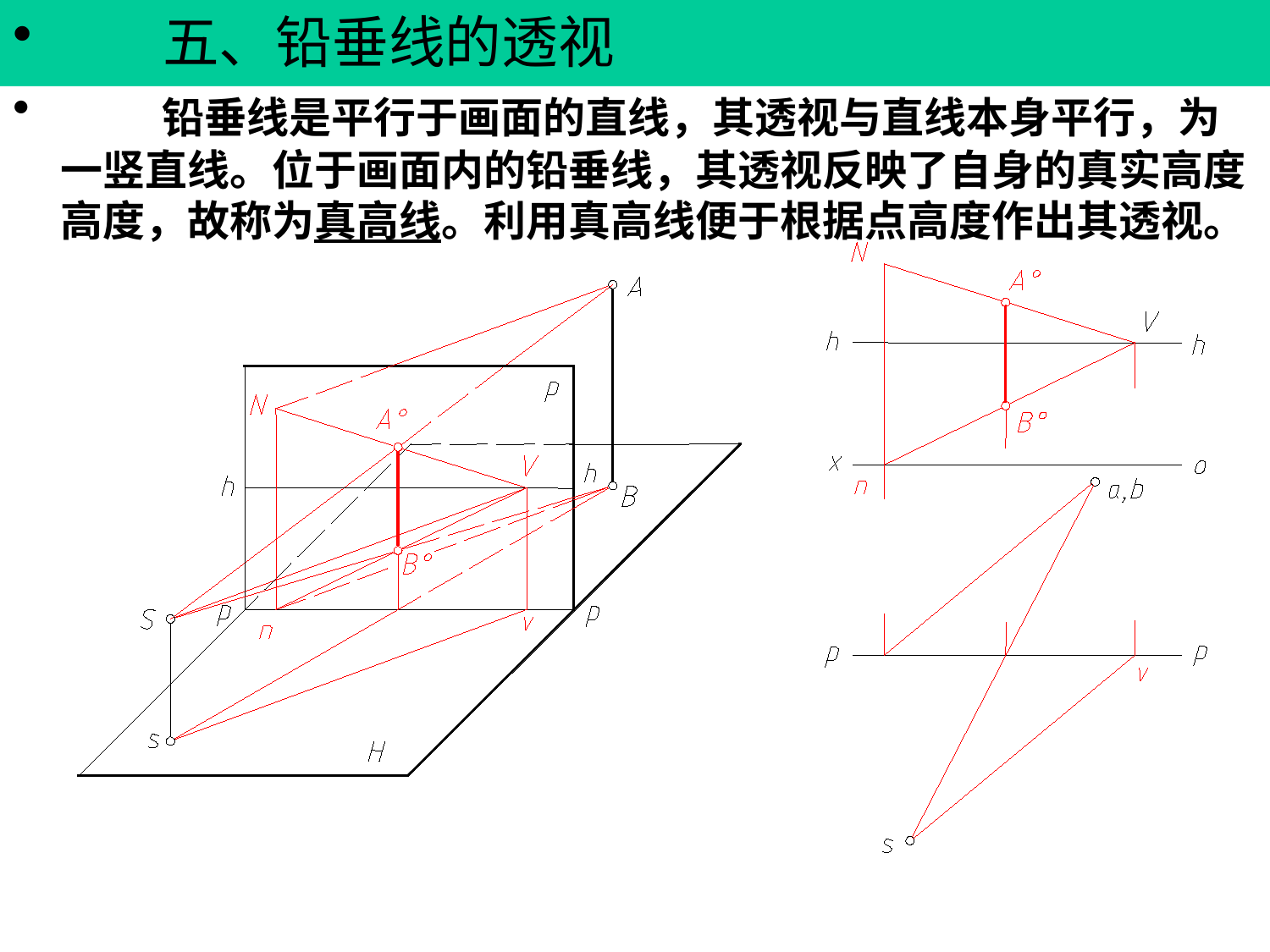

五、铅垂线的透视
        铅垂线是平行于画面的直线，其透视与直线本身平行，为一竖直线。位于画面内的铅垂线，其透视反映了自身的真实高度高度，故称为真高线。利用真高线便于根据点高度作出其透视。